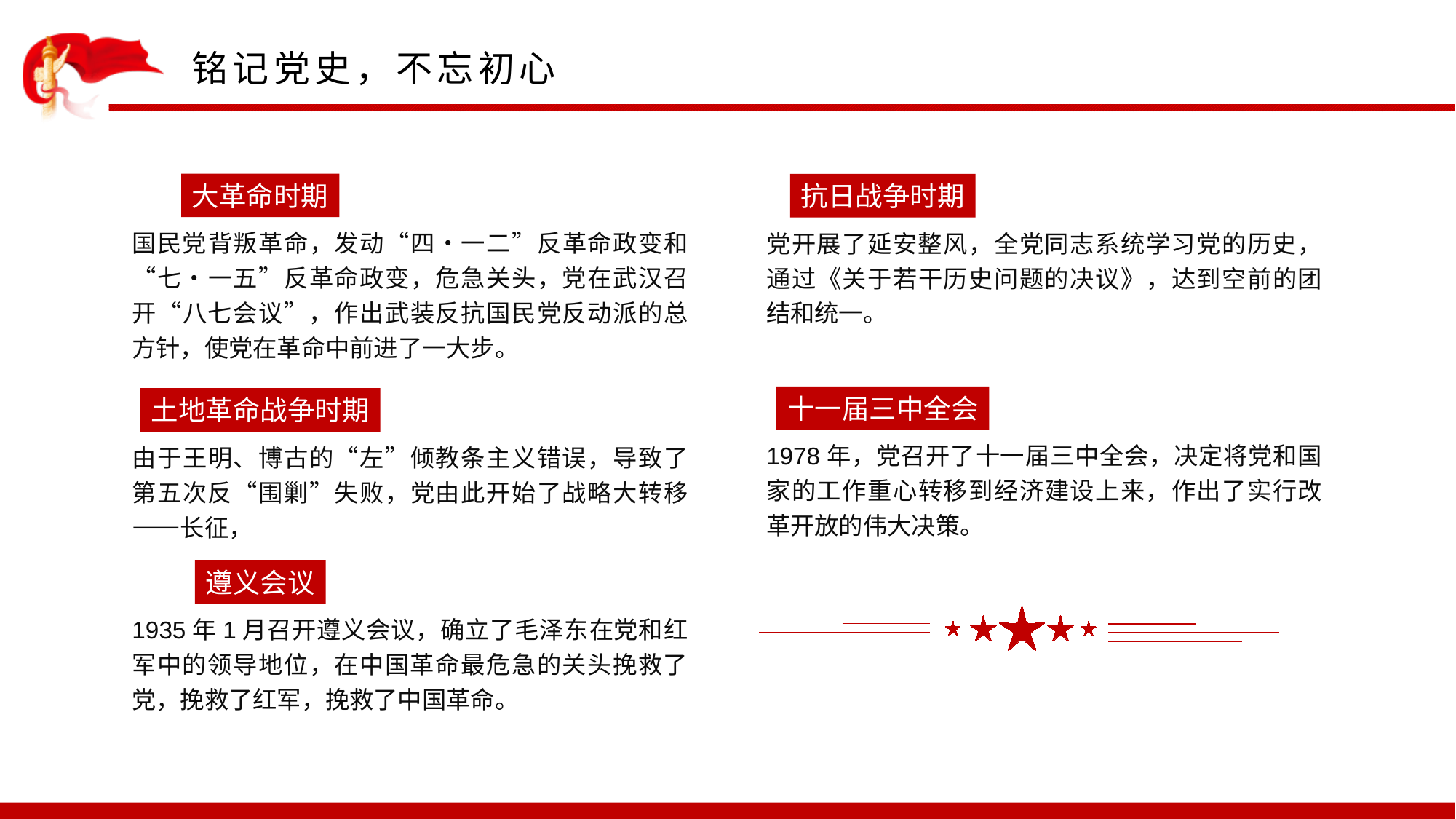

大革命时期
国民党背叛革命，发动“四•一二”反革命政变和“七•一五”反革命政变，危急关头，党在武汉召开“八七会议”，作出武装反抗国民党反动派的总方针，使党在革命中前进了一大步。
抗日战争时期
党开展了延安整风，全党同志系统学习党的历史，通过《关于若干历史问题的决议》，达到空前的团结和统一。
十一届三中全会
1978年，党召开了十一届三中全会，决定将党和国家的工作重心转移到经济建设上来，作出了实行改革开放的伟大决策。
土地革命战争时期
由于王明、博古的“左”倾教条主义错误，导致了第五次反“围剿”失败，党由此开始了战略大转移——长征，
遵义会议
1935年1月召开遵义会议，确立了毛泽东在党和红军中的领导地位，在中国革命最危急的关头挽救了党，挽救了红军，挽救了中国革命。